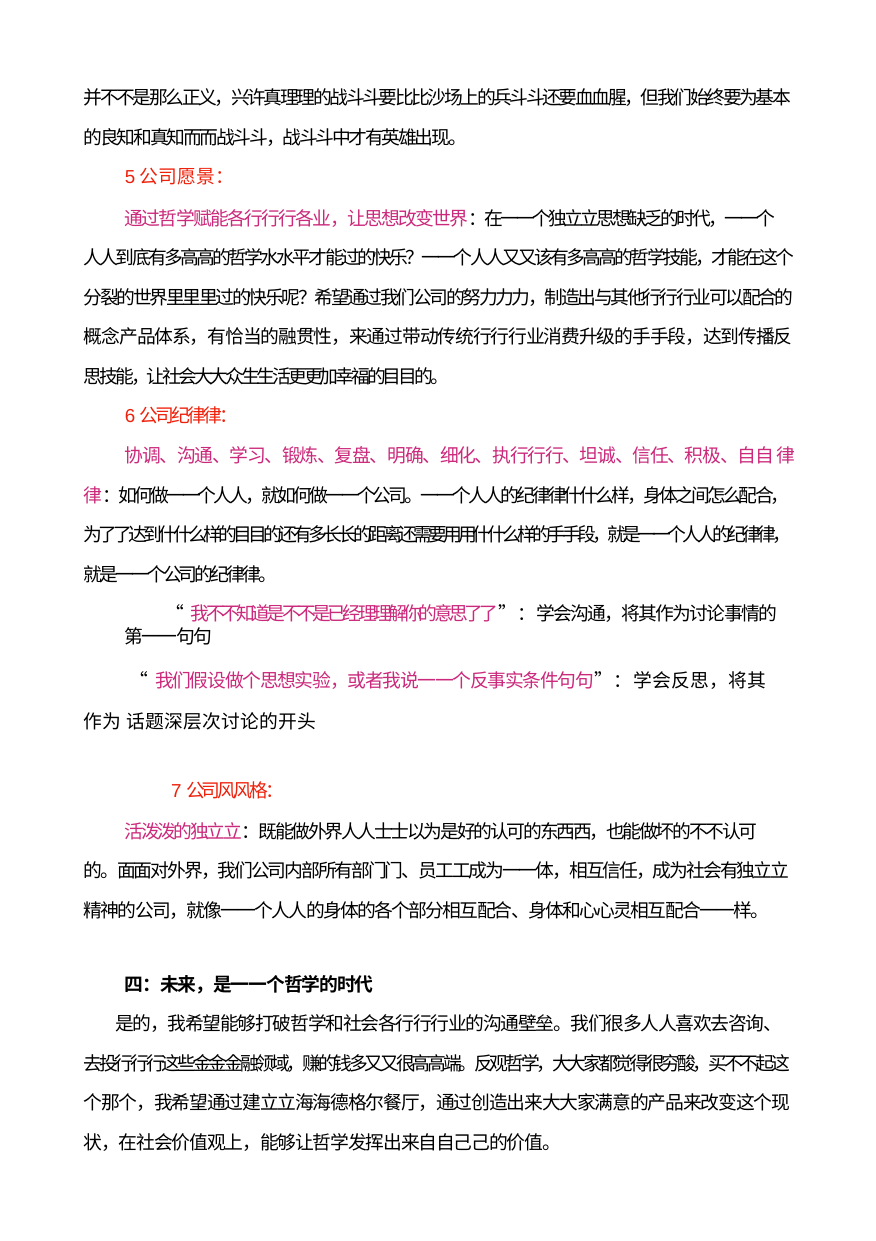

并不不是那么正义，兴许真理理的战⽃斗要⽐比沙场上的兵⽃斗还要⾎血腥，但我们始终要为基本
的良知和真知⽽而战⽃斗，战⽃斗中才有英雄出现。
5公司愿景：
通过哲学赋能各⾏行行各业，让思想改变世界：在⼀一个独⽴立思想缺乏的时代，⼀一个
⼈人到底有多⾼高的哲学⽔水平才能过的快乐？⼀一个⼈人⼜又该有多⾼高的哲学技能，才能在这个 分裂的世界⾥里里过的快乐呢？希望通过我们公司的努⼒力力，制造出与其他⾏行行业可以配合的 概念产品体系，有恰当的融贯性，来通过带动传统⾏行行业消费升级的⼿手段，达到传播反 思技能，让社会⼤大众⽣生活更更加幸福的⽬目的。
6公司纪律律：
协调、沟通、学习、锻炼、复盘、明确、细化、执⾏行行、坦诚、信任、积极、⾃自 律律：如何做⼀一个⼈人，就如何做⼀一个公司。⼀一个⼈人的纪律律什什么样，身体之间怎么配合，  为了了达到什什么样的⽬目的还有多⻓长的距离还需要⽤用什什么样的⼿手段，就是⼀一个⼈人的纪律律， 就是⼀一个公司的纪律律。
“我不不知道是不不是已经理理解你的意思了了”：学会沟通，将其作为讨论事情的第⼀一句句
“我们假设做个思想实验，或者我说⼀一个反事实条件句句”：学会反思，将其作为 话题深层次讨论的开头

7公司⻛风格：
活泼泼的独⽴立：既能做外界⼈人⼠士以为是好的认可的东⻄西，也能做坏的不不认可 的。⾯面对外界，我们公司内部所有部⻔门、员⼯工成为⼀一体，相互信任，成为社会有独⽴立 精神的公司，就像⼀一个⼈人的身体的各个部分相互配合、身体和⼼心灵相互配合⼀一样。

四：未来，是⼀一个哲学的时代
是的，我希望能够打破哲学和社会各⾏行行业的沟通壁垒。我们很多⼈人喜欢去咨询、 去投⾏行行这些⾦金金融领域，赚的钱多⼜又很⾼高端。反观哲学，⼤大家都觉得很穷酸，买不不起这 个那个，我希望通过建⽴立海海德格尔餐厅，通过创造出来⼤大家满意的产品来改变这个现 状，在社会价值观上，能够让哲学发挥出来⾃自⼰己的价值。